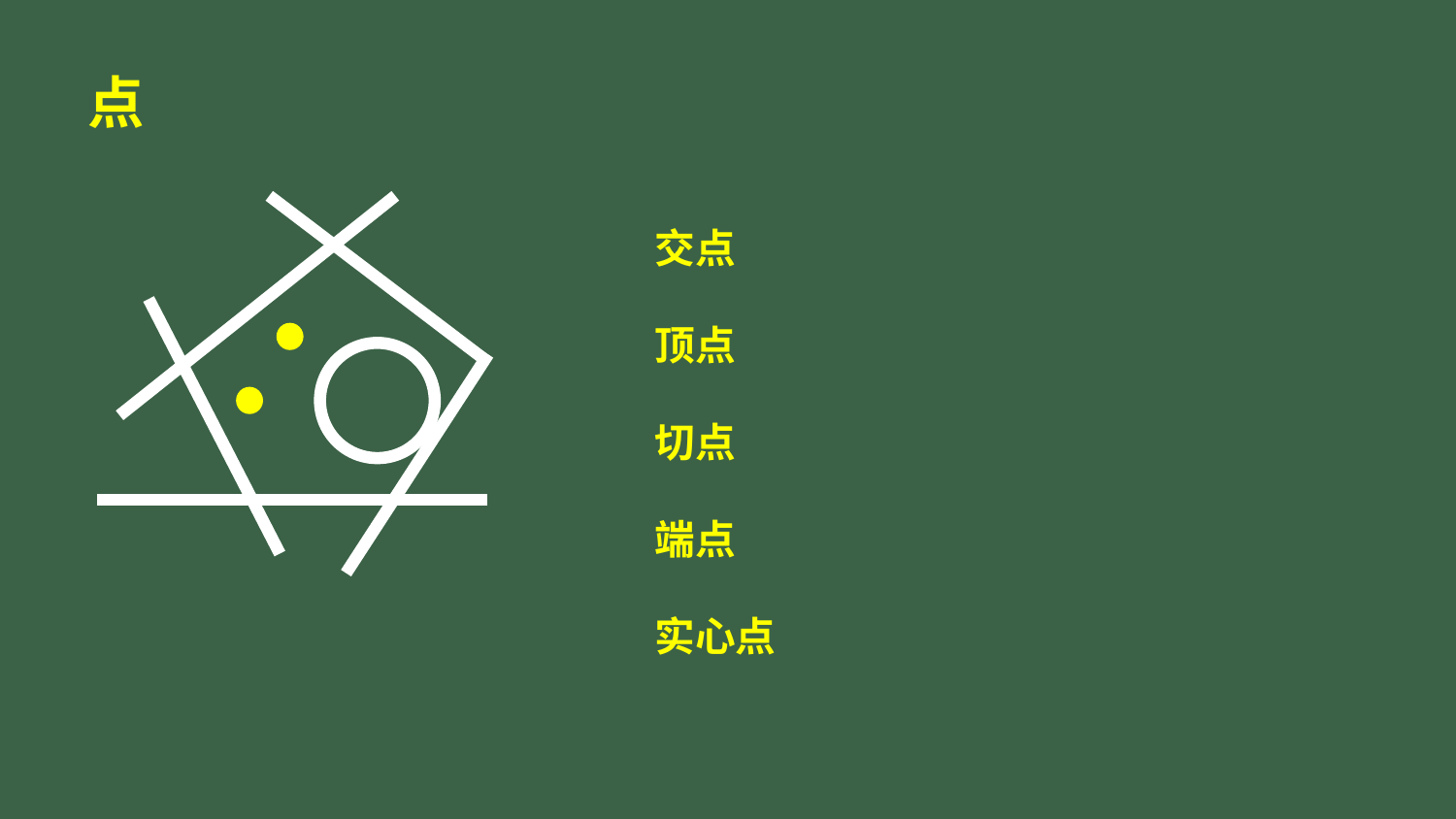

# 点

交点
顶点
切点
端点
实心点